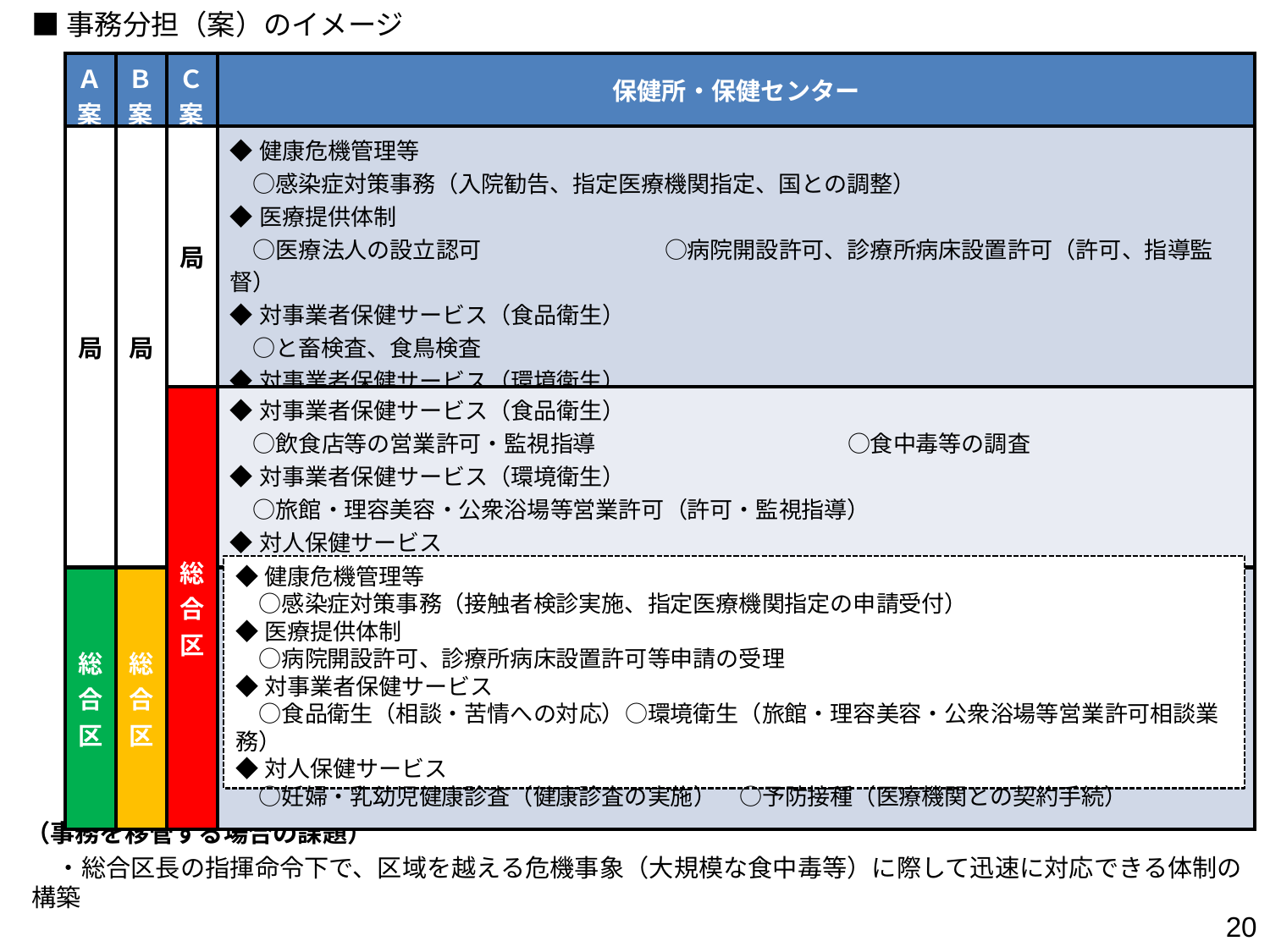

■事務分担（案）のイメージ
| Ａ案 | Ｂ案 | Ｃ案 | 保健所・保健センター |
| --- | --- | --- | --- |
| 局 | 局 | 局 | ◆健康危機管理等 　○感染症対策事務（入院勧告、指定医療機関指定、国との調整） ◆医療提供体制 　○医療法人の設立認可　　　　　　　　○病院開設許可、診療所病床設置許可（許可、指導監督） ◆対事業者保健サービス（食品衛生） 　○と畜検査、食鳥検査 ◆対事業者保健サービス（環境衛生） 　○旅館・理容美容・公衆浴場等営業許可（衛生基準設定） |
|  |  | 総合区 | ◆対事業者保健サービス（食品衛生） 　○飲食店等の営業許可・監視指導　　　　　　　　　　　○食中毒等の調査 ◆対事業者保健サービス（環境衛生） 　○旅館・理容美容・公衆浴場等営業許可（許可・監視指導） ◆対人保健サービス 　○妊婦・乳幼児健康診査（医療機関等協力提携）　○予防接種（関係機関調整、委託料支払） |
| 総合区 | 総合区 |  |  |
◆健康危機管理等
　○感染症対策事務（接触者検診実施、指定医療機関指定の申請受付）
◆医療提供体制
　○病院開設許可、診療所病床設置許可等申請の受理
◆対事業者保健サービス
　○食品衛生（相談・苦情への対応）○環境衛生（旅館・理容美容・公衆浴場等営業許可相談業務）
◆対人保健サービス
　○妊婦・乳幼児健康診査（健康診査の実施）　○予防接種（医療機関との契約手続）

（事務を移管する場合の課題）
　・総合区長の指揮命令下で、区域を越える危機事象（大規模な食中毒等）に際して迅速に対応できる体制の構築
20